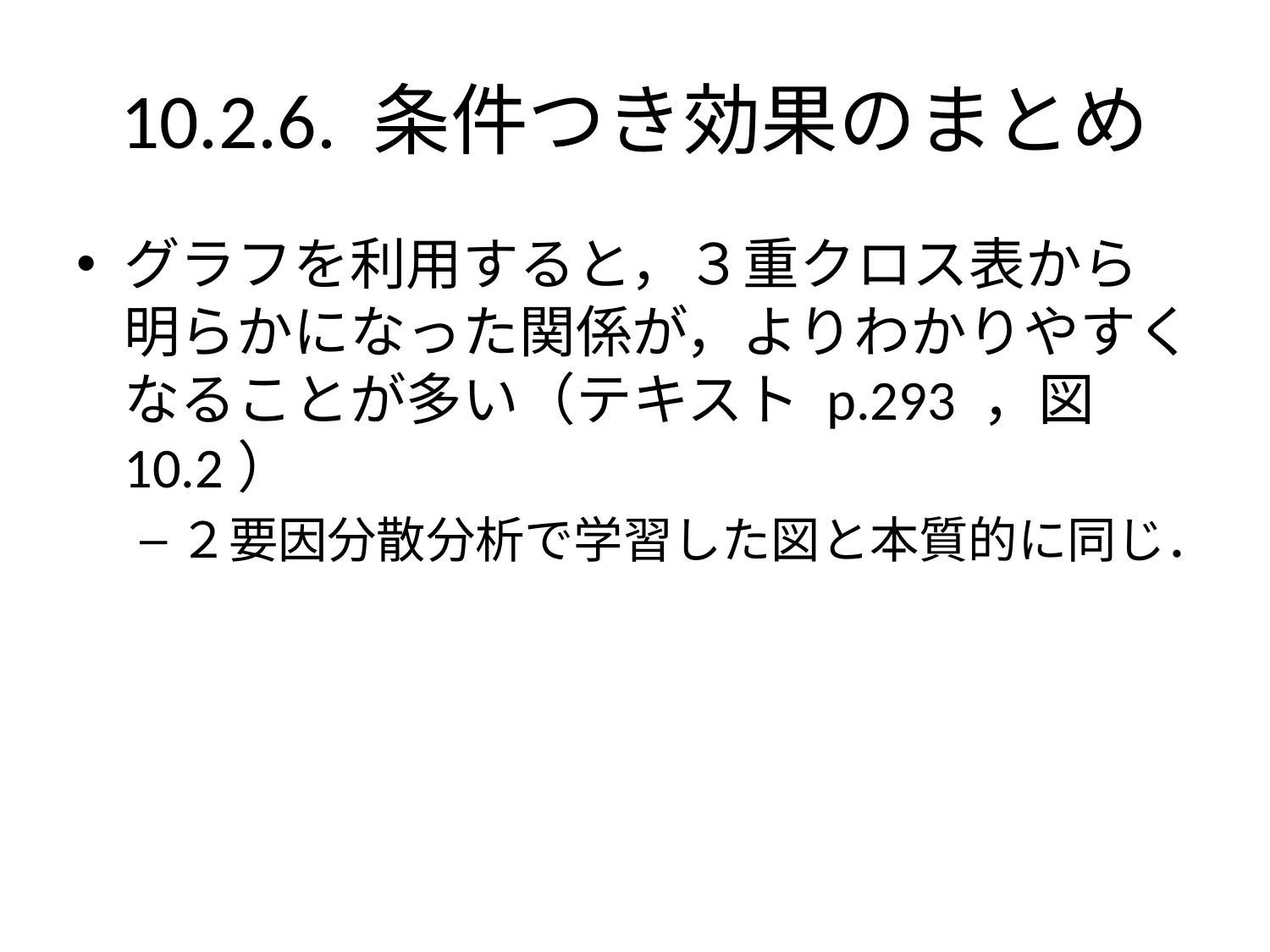

# 10.2.6. 条件つき効果のまとめ
グラフを利用すると，３重クロス表から明らかになった関係が，よりわかりやすくなることが多い（テキスト p.293 ，図10.2）
２要因分散分析で学習した図と本質的に同じ．